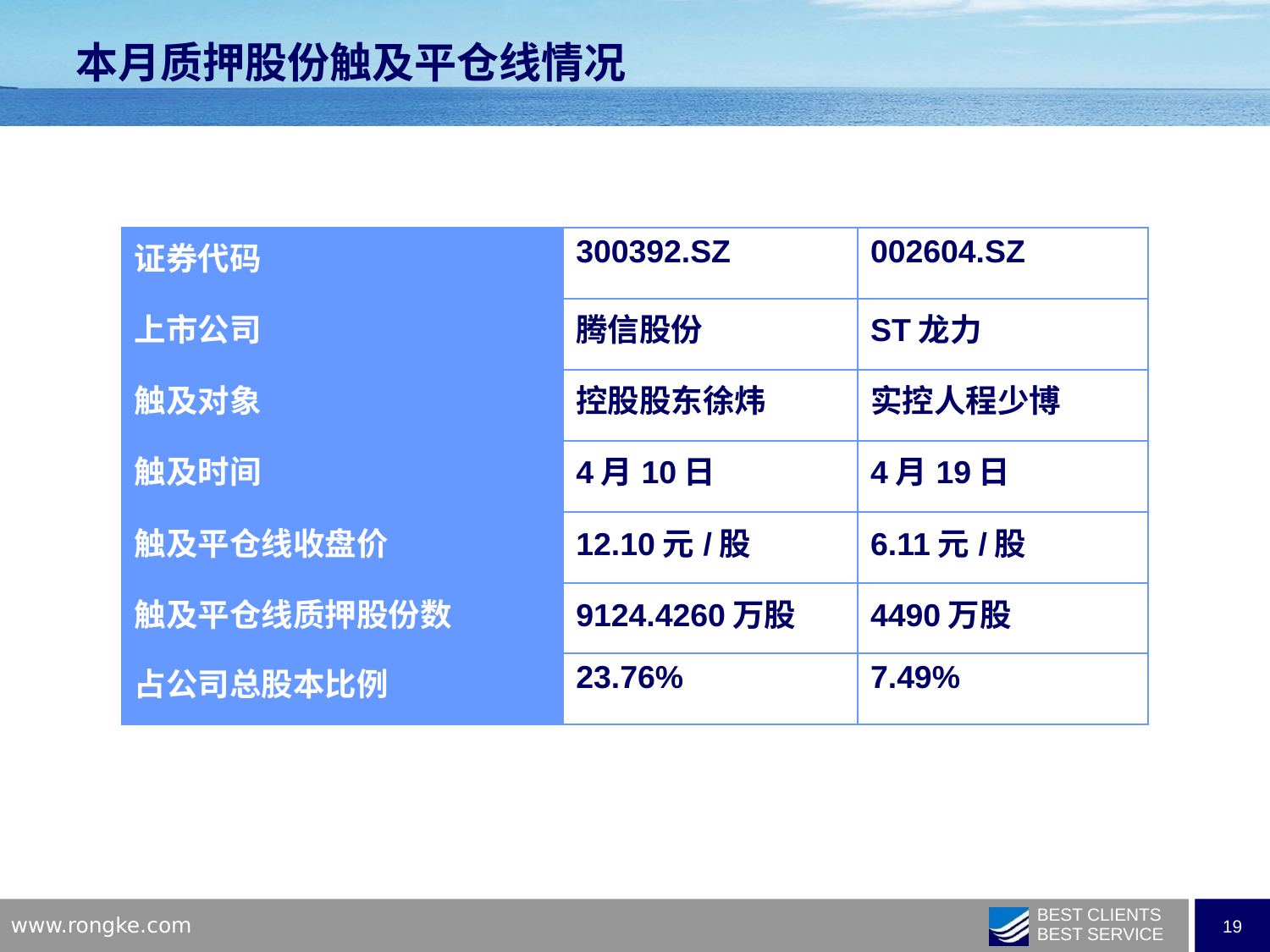

本月质押股份触及平仓线情况
| 证券代码 | 300392.SZ | 002604.SZ |
| --- | --- | --- |
| 上市公司 | 腾信股份 | ST龙力 |
| 触及对象 | 控股股东徐炜 | 实控人程少博 |
| 触及时间 | 4月10日 | 4月19日 |
| 触及平仓线收盘价 | 12.10元/股 | 6.11元/股 |
| 触及平仓线质押股份数 | 9124.4260万股 | 4490万股 |
| 占公司总股本比例 | 23.76% | 7.49% |